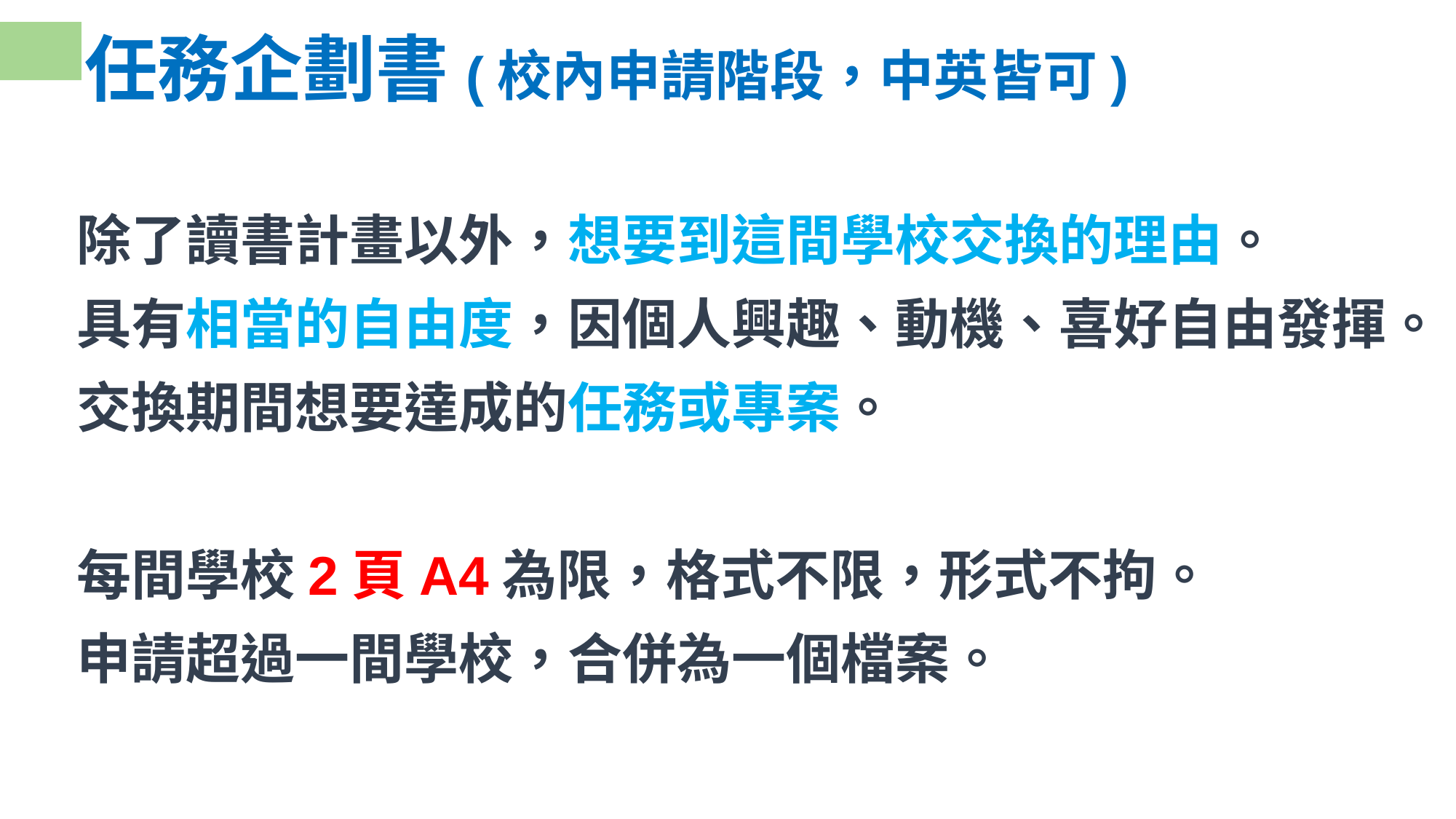

任務企劃書(校內申請階段，中英皆可)

除了讀書計畫以外，想要到這間學校交換的理由。
具有相當的自由度，因個人興趣、動機、喜好自由發揮。
交換期間想要達成的任務或專案。

每間學校2頁A4為限，格式不限，形式不拘。
申請超過一間學校，合併為一個檔案。